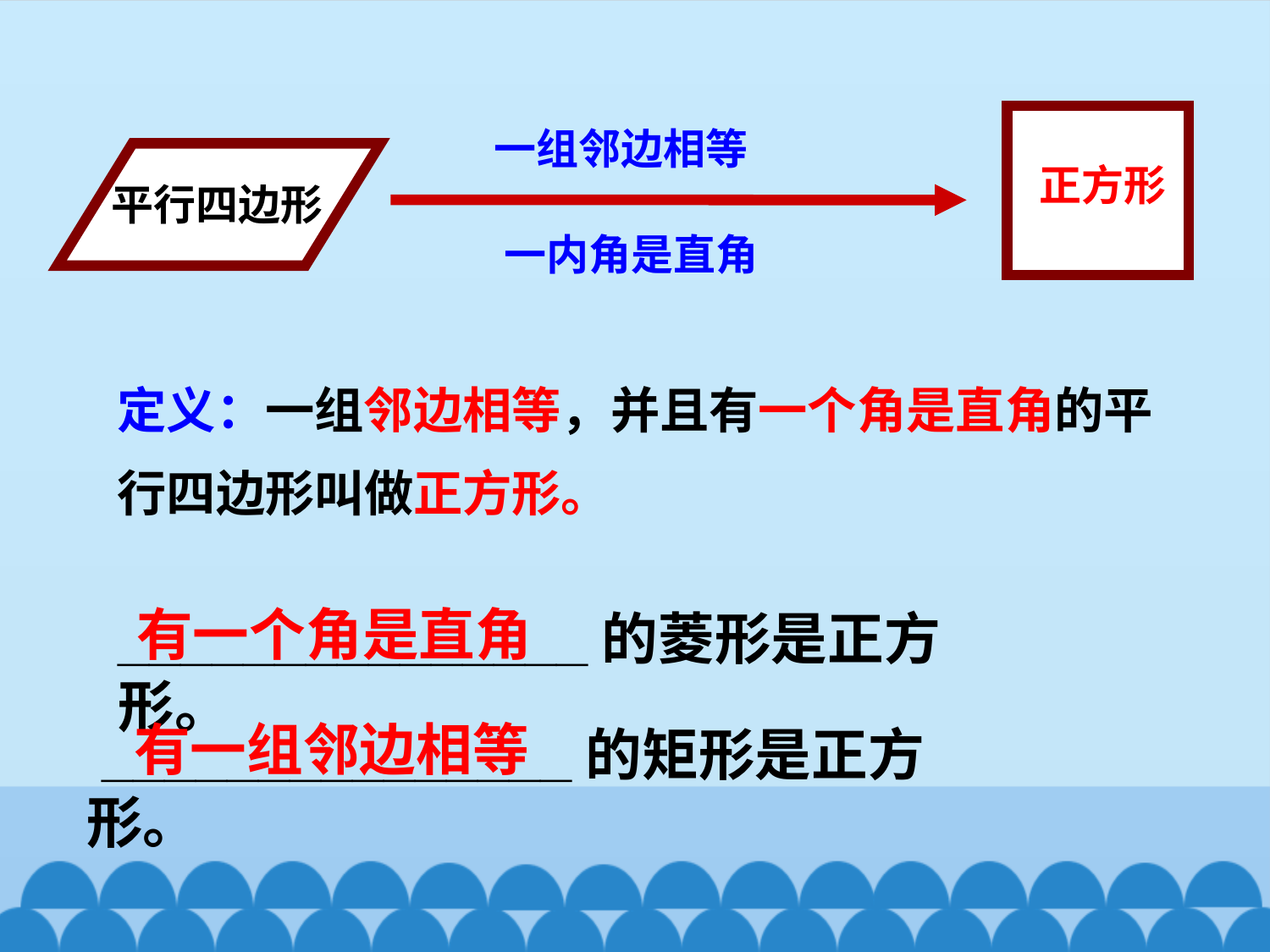

正方形

平行四边形

一组邻边相等
一内角是直角
定义：一组邻边相等，并且有一个角是直角的平行四边形叫做正方形。
有一个角是直角
_______________的菱形是正方形。
有一组邻边相等
 _______________的矩形是正方形。